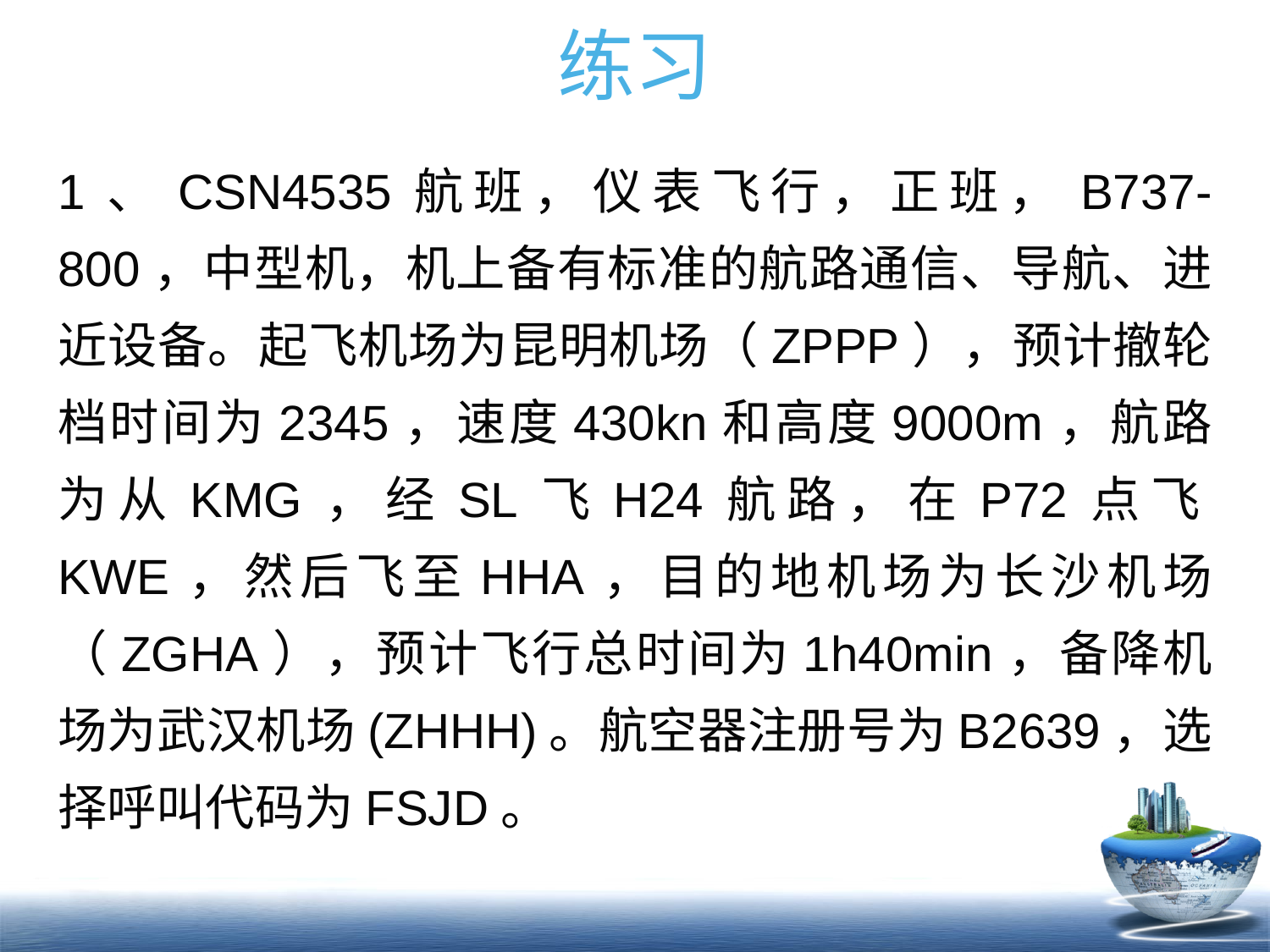

# 练习
1、CSN4535航班，仪表飞行，正班，B737-800，中型机，机上备有标准的航路通信、导航、进近设备。起飞机场为昆明机场（ZPPP），预计撤轮档时间为2345，速度430kn和高度9000m，航路为从KMG，经SL飞H24航路，在P72点飞KWE，然后飞至HHA，目的地机场为长沙机场（ZGHA），预计飞行总时间为1h40min，备降机场为武汉机场(ZHHH)。航空器注册号为B2639，选择呼叫代码为FSJD。